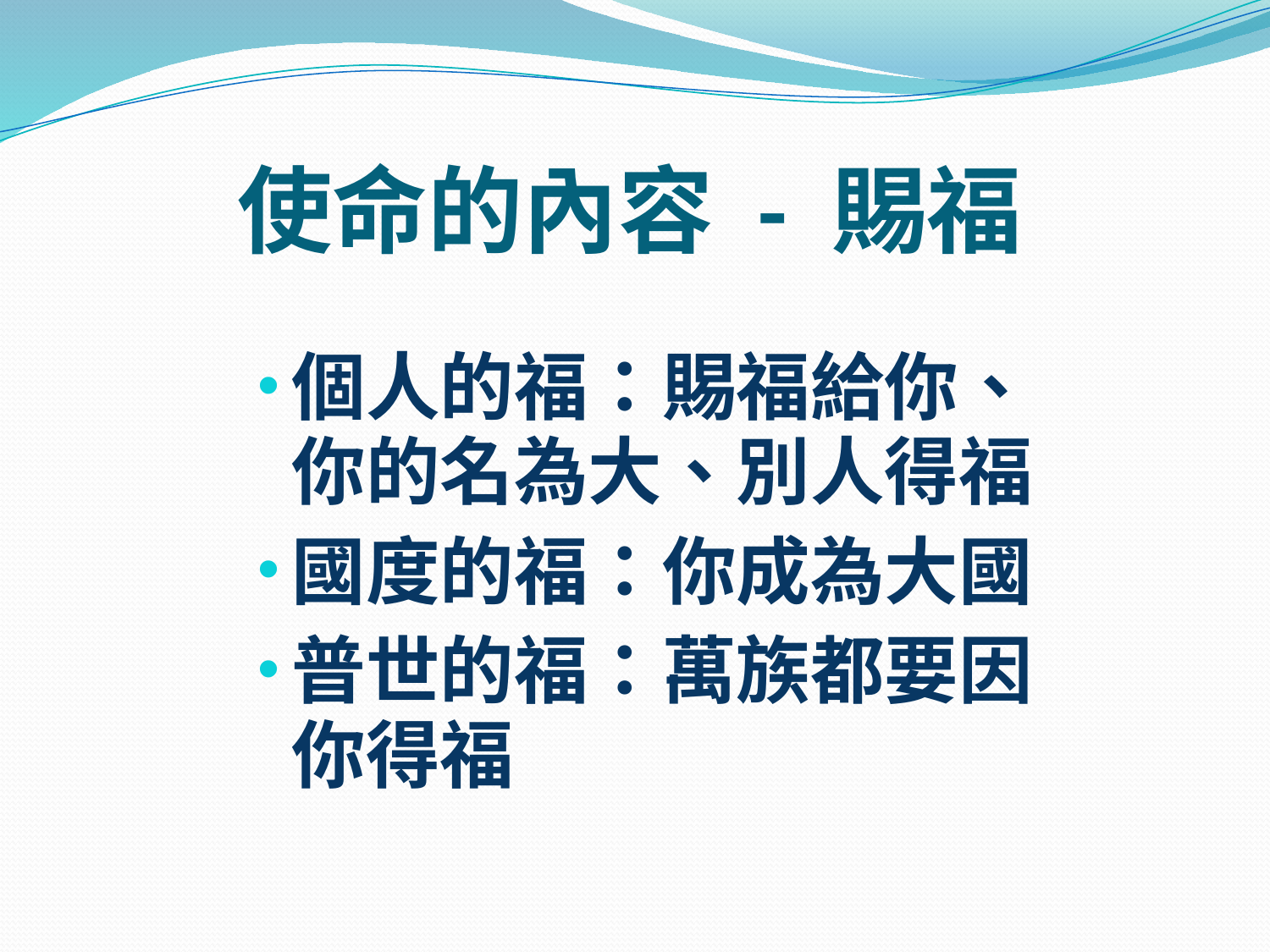

# 使命的內容 - 賜福
個人的福：賜福給你、你的名為大、別人得福
國度的福：你成為大國
普世的福：萬族都要因你得福